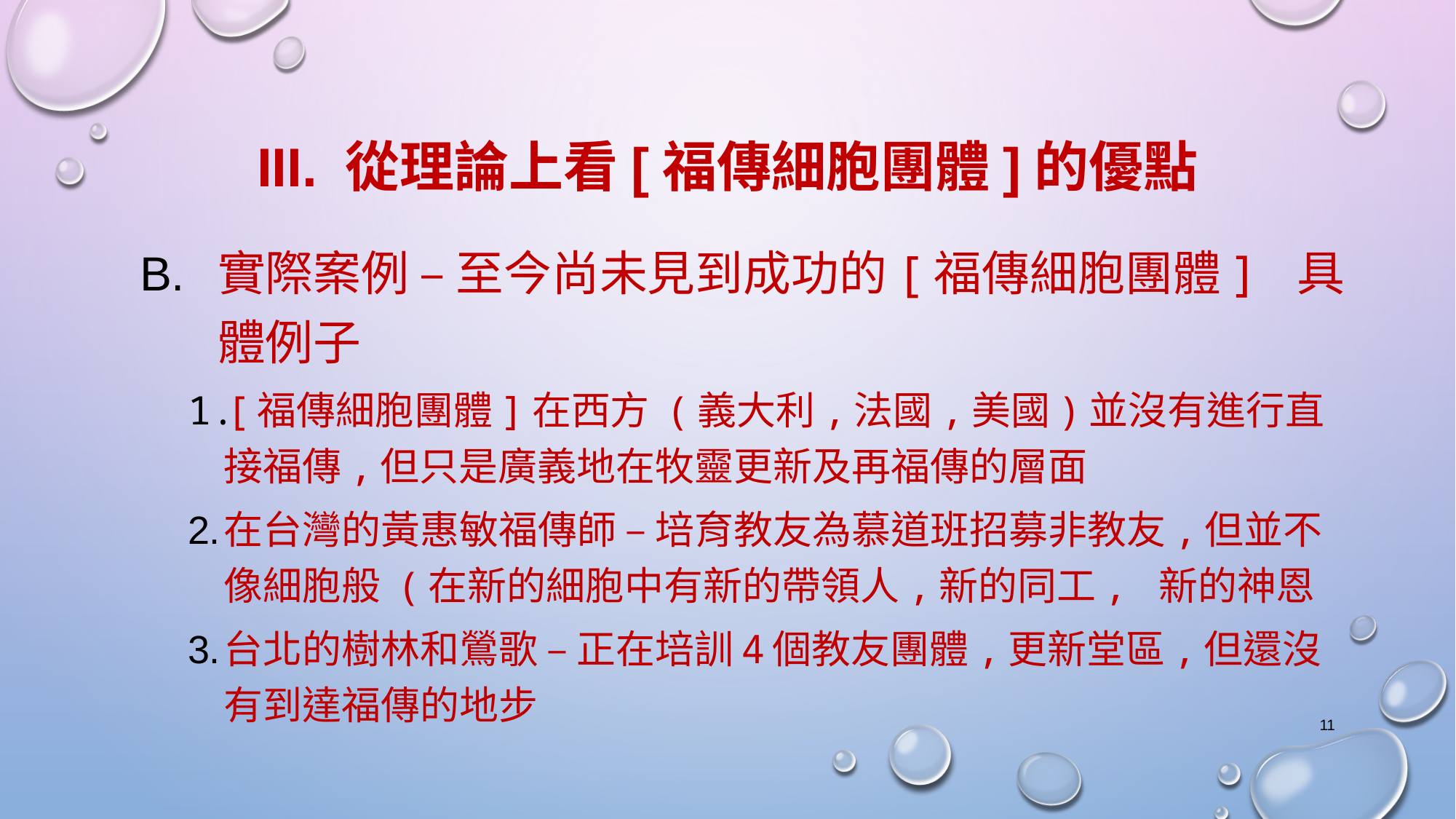

# III. 從理論上看[福傳細胞團體]的優點
實際案例 – 至今尚未見到成功的[福傳細胞團體] 具體例子
[福傳細胞團體]在西方 (義大利,法國,美國)並沒有進行直接福傳,但只是廣義地在牧靈更新及再福傳的層面
在台灣的黃惠敏福傳師 – 培育教友為慕道班招募非教友,但並不像細胞般 (在新的細胞中有新的帶領人,新的同工, 新的神恩
台北的樹林和鶯歌 – 正在培訓4個教友團體,更新堂區,但還沒有到達福傳的地步
11